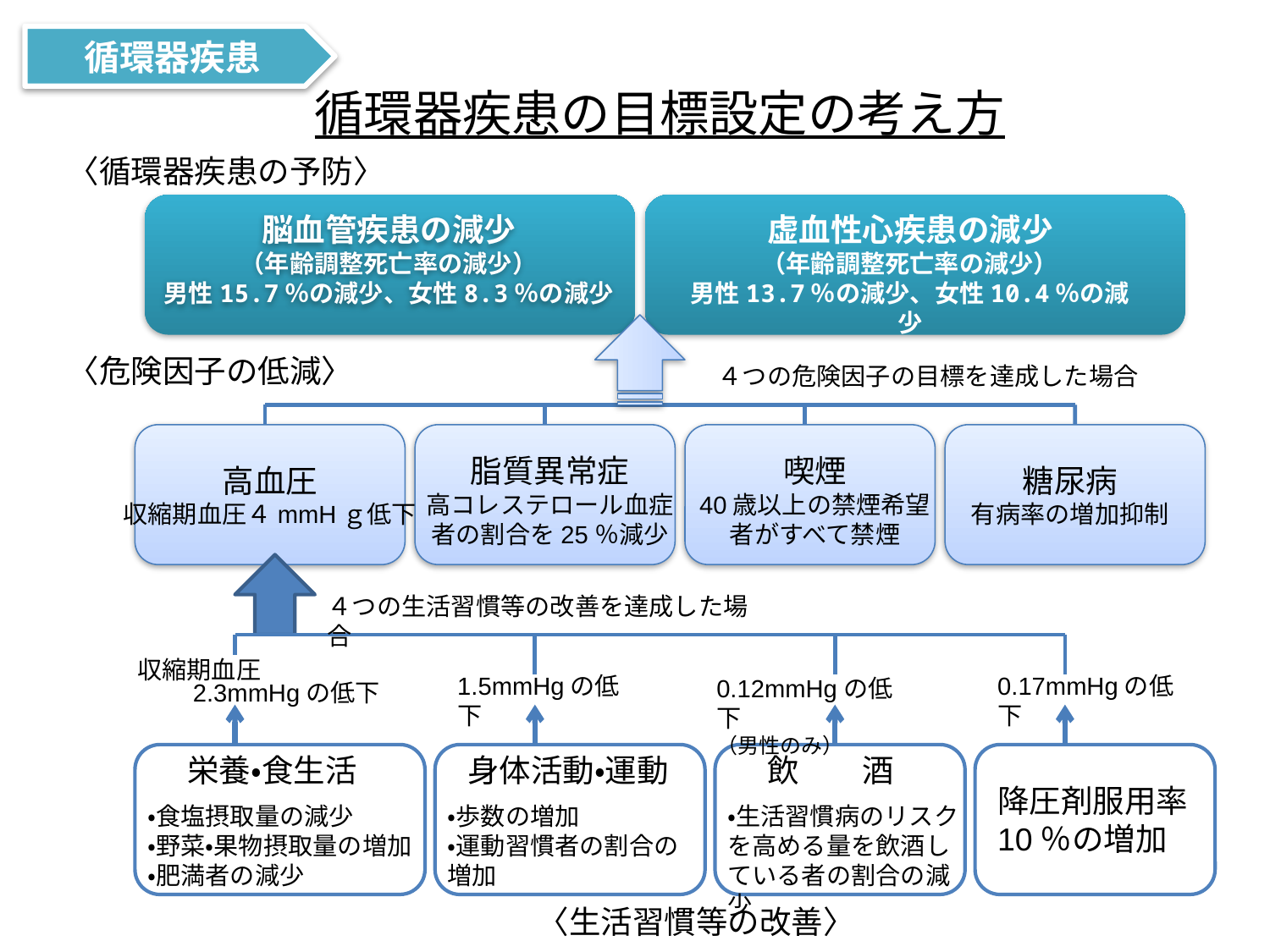

循環器疾患
循環器疾患の目標設定の考え方
〈循環器疾患の予防〉

脳血管疾患の減少
（年齢調整死亡率の減少）
男性15.7％の減少、女性8.3％の減少
虚血性心疾患の減少
（年齢調整死亡率の減少）
男性13.7％の減少、女性10.4％の減少

〈危険因子の低減〉
４つの危険因子の目標を達成した場合

脂質異常症
高コレステロール血症者の割合を25％減少
喫煙
40歳以上の禁煙希望者がすべて禁煙
高血圧
収縮期血圧４mmHｇ低下
糖尿病
有病率の増加抑制

４つの生活習慣等の改善を達成した場合
収縮期血圧
　　2.3mmHgの低下
1.5mmHgの低下
0.17mmHgの低下
0.12mmHgの低下
（男性のみ）

栄養・食生活

身体活動・運動

飲　　酒

降圧剤服用率10％の増加
・食塩摂取量の減少
・野菜・果物摂取量の増加
・肥満者の減少
・歩数の増加
・運動習慣者の割合の増加
・生活習慣病のリスクを高める量を飲酒している者の割合の減少
〈生活習慣等の改善〉